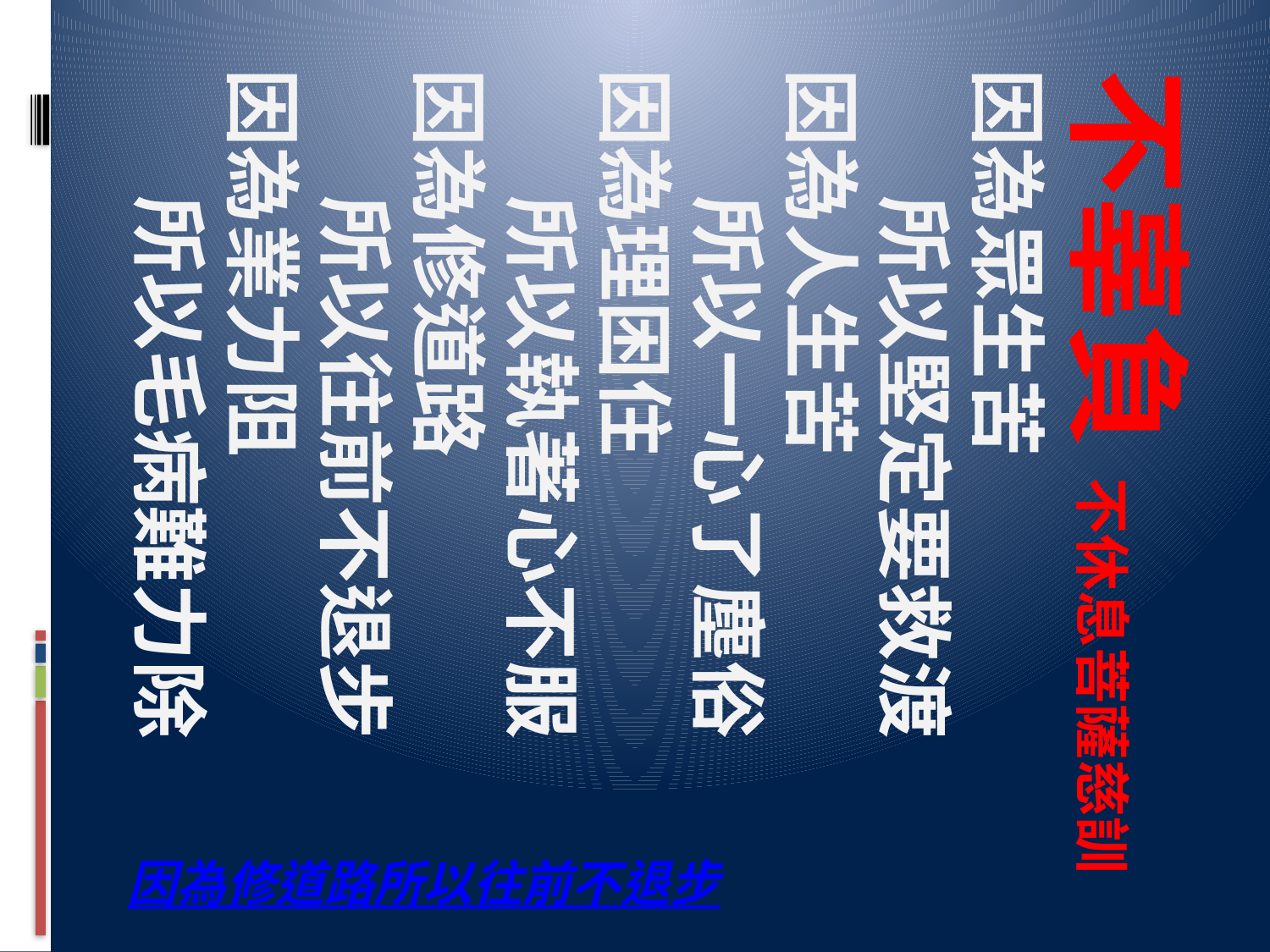

不辜負 不休息菩薩慈訓
因為眾生苦
	所以堅定要救渡
因為人生苦
	所以一心了塵俗
因為理困住
	所以執著心不服
因為修道路
	所以往前不退步
因為業力阻
	所以毛病難力除
因為修道路	所以往前不退步